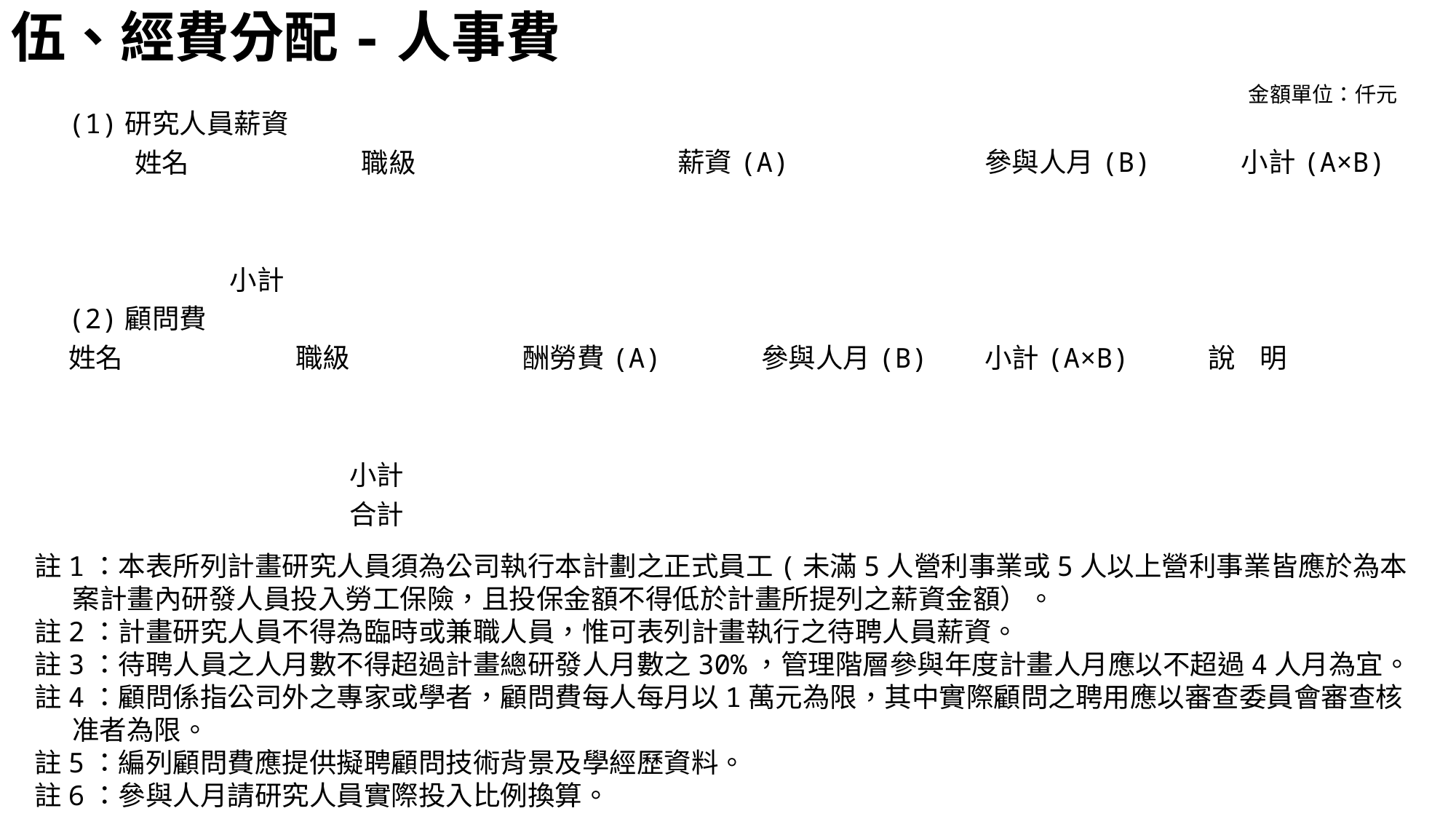

# 伍、經費分配-人事費
金額單位：仟元
| (1)研究人員薪資 |  |  |  |  |  |
| --- | --- | --- | --- | --- | --- |
| 姓名 | 職級 | 薪資(A) |  | 參與人月(B) | 小計(A×B) |
|  |  |  |  |  |  |
|  |  |  |  |  |  |
| 小計 |  |  |  |  |  |
| (2)顧問費 |  |  |  |  |  |
| 姓名 | 職級 | 酬勞費(A) | 參與人月(B) | 小計(A×B) | 說 明 |
|  |  |  |  |  |  |
|  |  |  |  |  |  |
| 小計 |  |  |  |  |  |
| 合計 |  |  |  |  |  |
註1：本表所列計畫研究人員須為公司執行本計劃之正式員工(未滿5人營利事業或5人以上營利事業皆應於為本案計畫內研發人員投入勞工保險，且投保金額不得低於計畫所提列之薪資金額）。
註2：計畫研究人員不得為臨時或兼職人員，惟可表列計畫執行之待聘人員薪資。
註3：待聘人員之人月數不得超過計畫總研發人月數之30%，管理階層參與年度計畫人月應以不超過4人月為宜。
註4：顧問係指公司外之專家或學者，顧問費每人每月以1萬元為限，其中實際顧問之聘用應以審查委員會審查核准者為限。
註5：編列顧問費應提供擬聘顧問技術背景及學經歷資料。
註6：參與人月請研究人員實際投入比例換算。